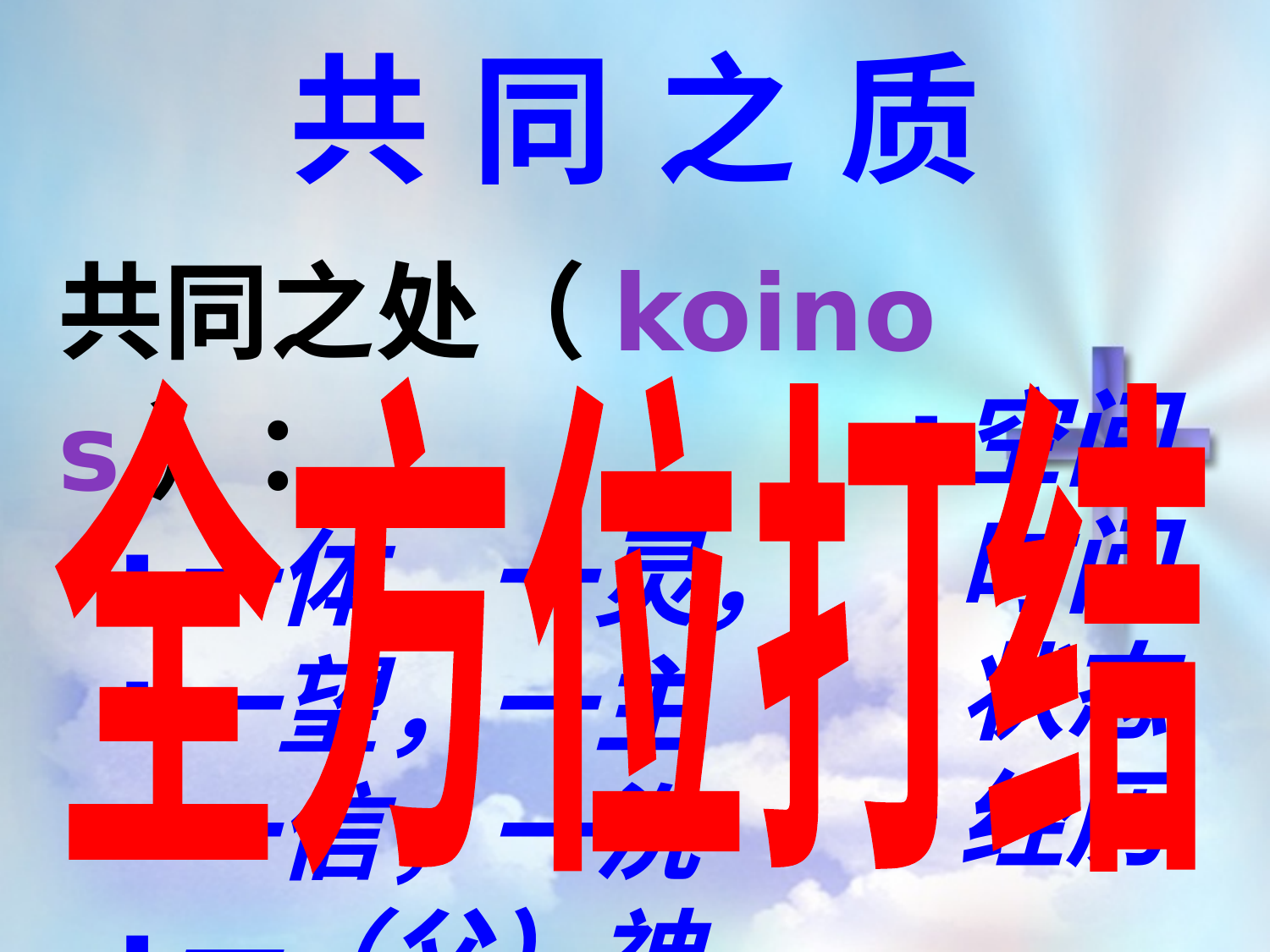

共同之质
共同之处（koinos）：
一体，一灵，
一望，一主
一信，一洗
一（父）神
空间
时间
状态
经历

全方位打结